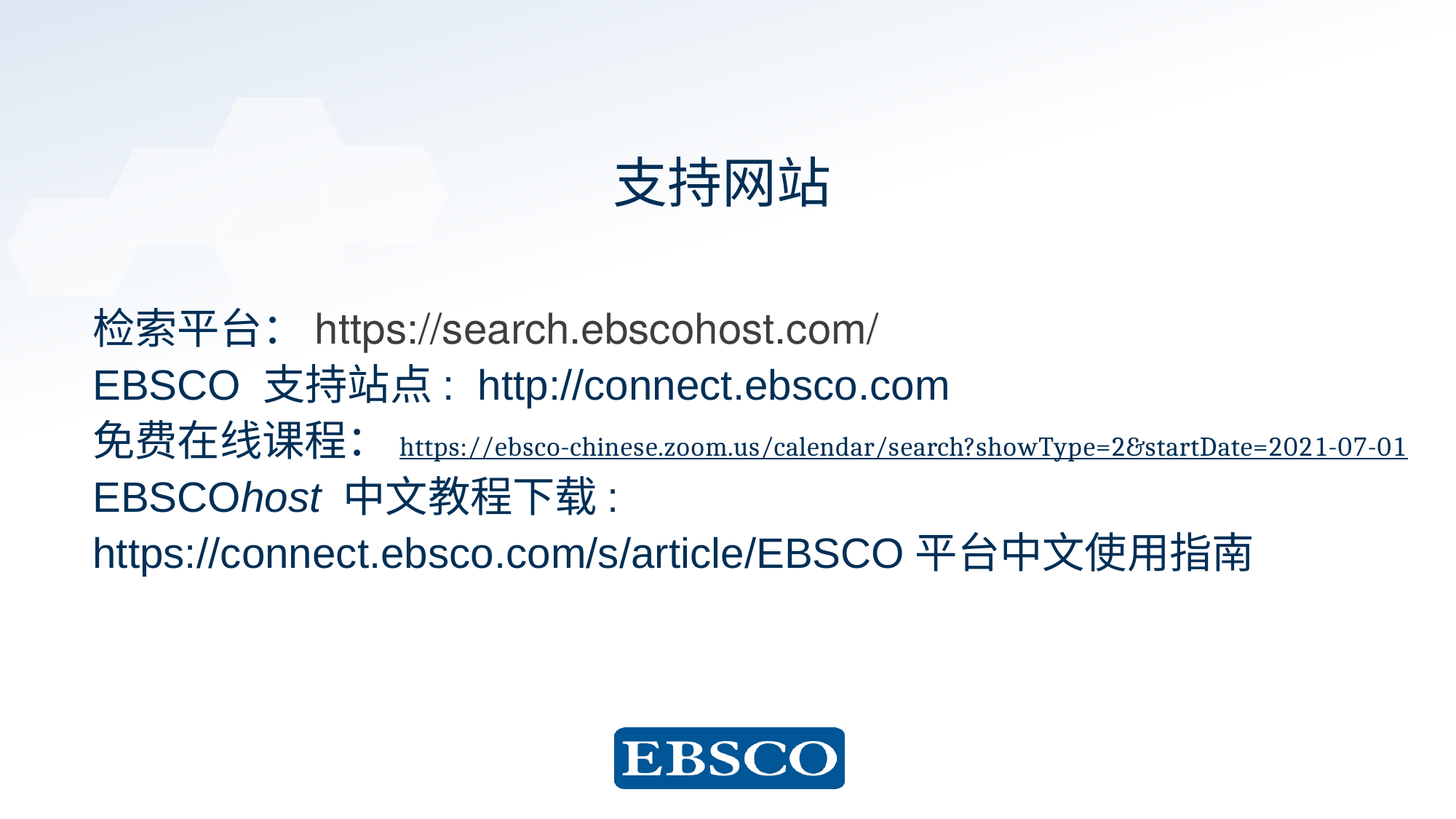

支持网站
# 检索平台：https://search.ebscohost.com/ EBSCO 支持站点:  http://connect.ebsco.com 免费在线课程：https://ebsco-chinese.zoom.us/calendar/search?showType=2&startDate=2021-07-01 EBSCOhost 中文教程下载: https://connect.ebsco.com/s/article/EBSCO平台中文使用指南